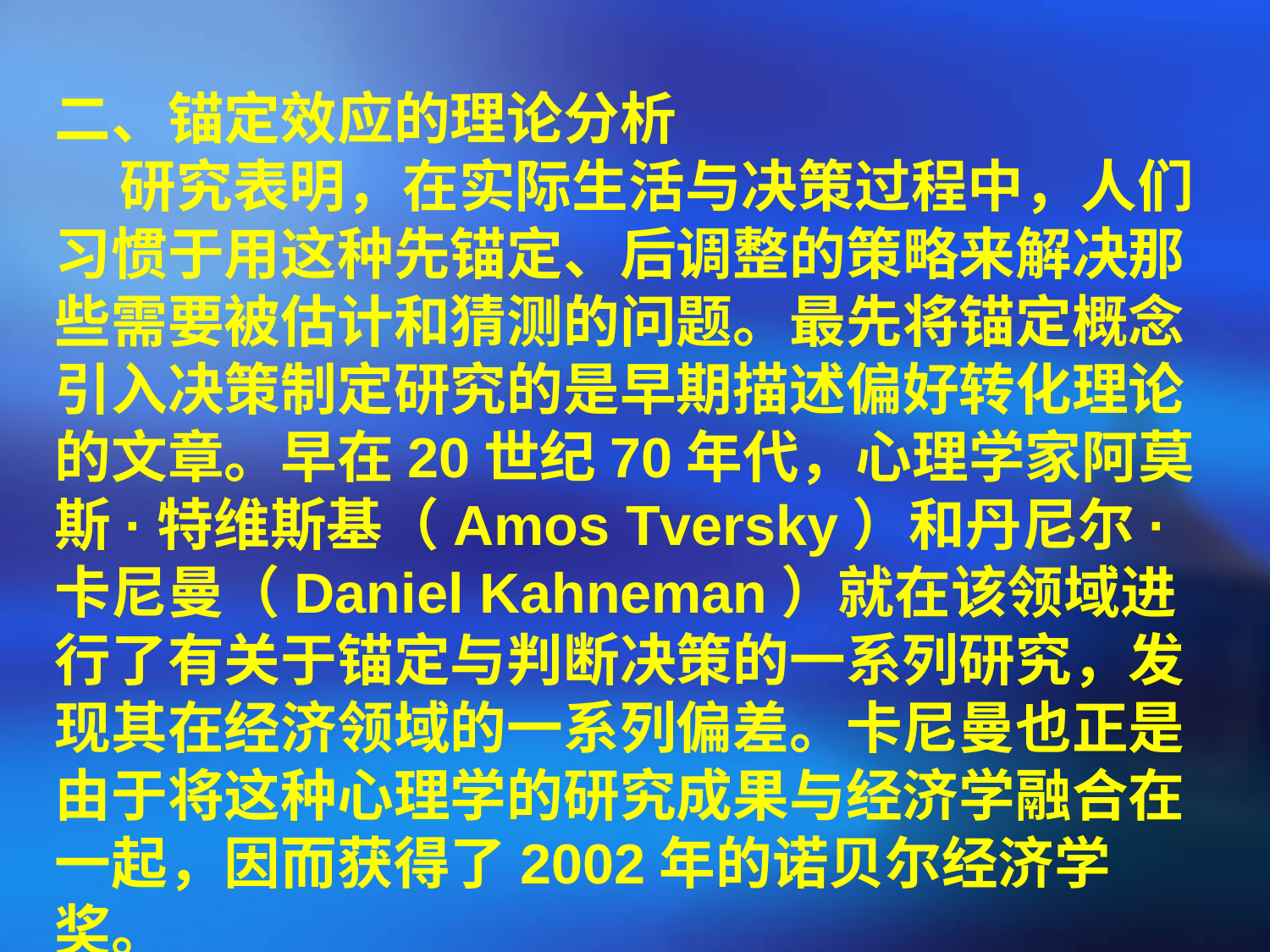

二、锚定效应的理论分析
    研究表明，在实际生活与决策过程中，人们习惯于用这种先锚定、后调整的策略来解决那些需要被估计和猜测的问题。最先将锚定概念引入决策制定研究的是早期描述偏好转化理论的文章。早在20世纪70年代，心理学家阿莫斯·特维斯基（Amos Tversky）和丹尼尔·卡尼曼（Daniel Kahneman）就在该领域进行了有关于锚定与判断决策的一系列研究，发现其在经济领域的一系列偏差。卡尼曼也正是由于将这种心理学的研究成果与经济学融合在一起，因而获得了2002年的诺贝尔经济学奖。